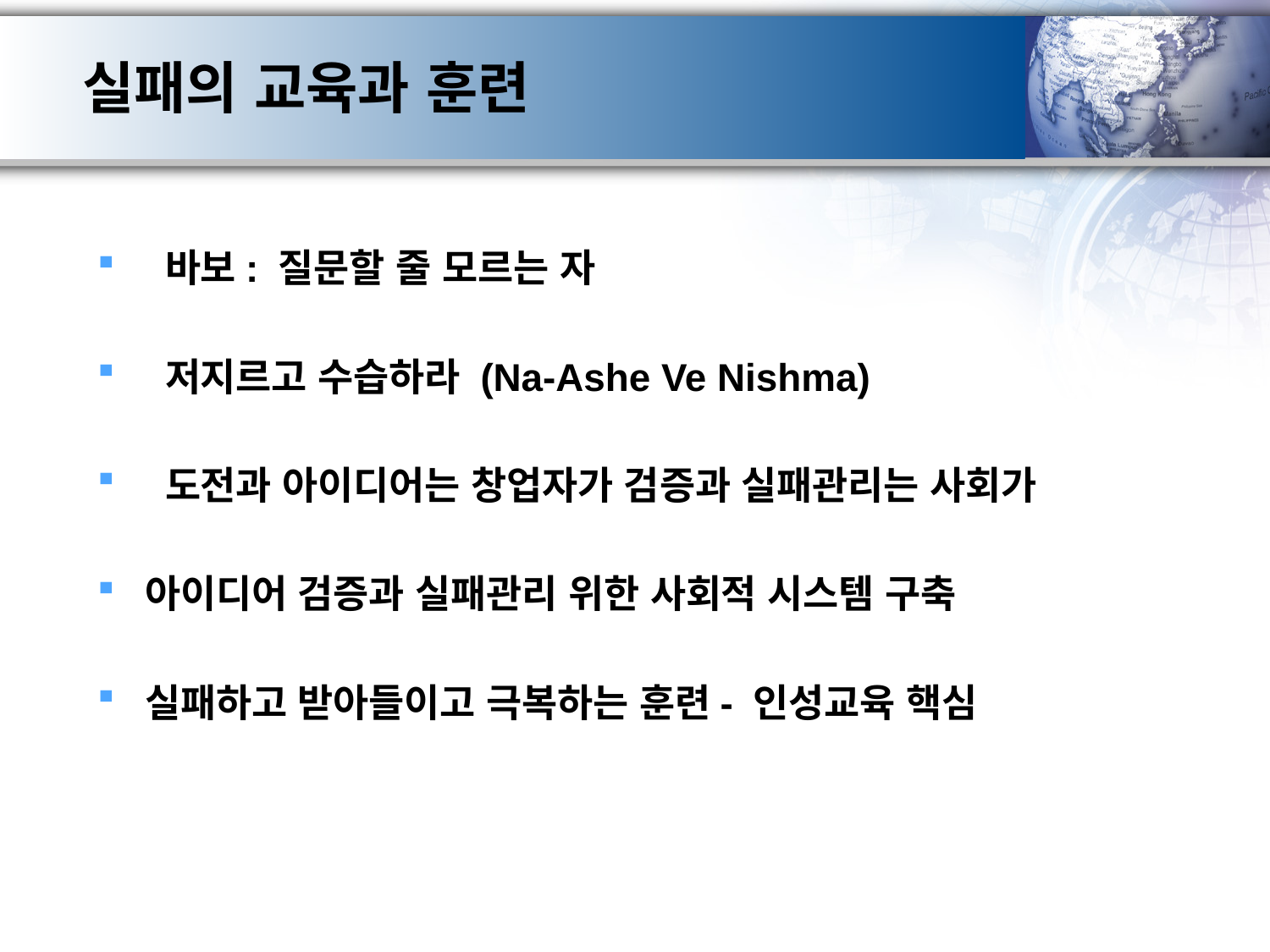

# 실패의 교육과 훈련
 바보: 질문할 줄 모르는 자

 저지르고 수습하라 (Na-Ashe Ve Nishma)

 도전과 아이디어는 창업자가 검증과 실패관리는 사회가

아이디어 검증과 실패관리 위한 사회적 시스템 구축

실패하고 받아들이고 극복하는 훈련- 인성교육 핵심